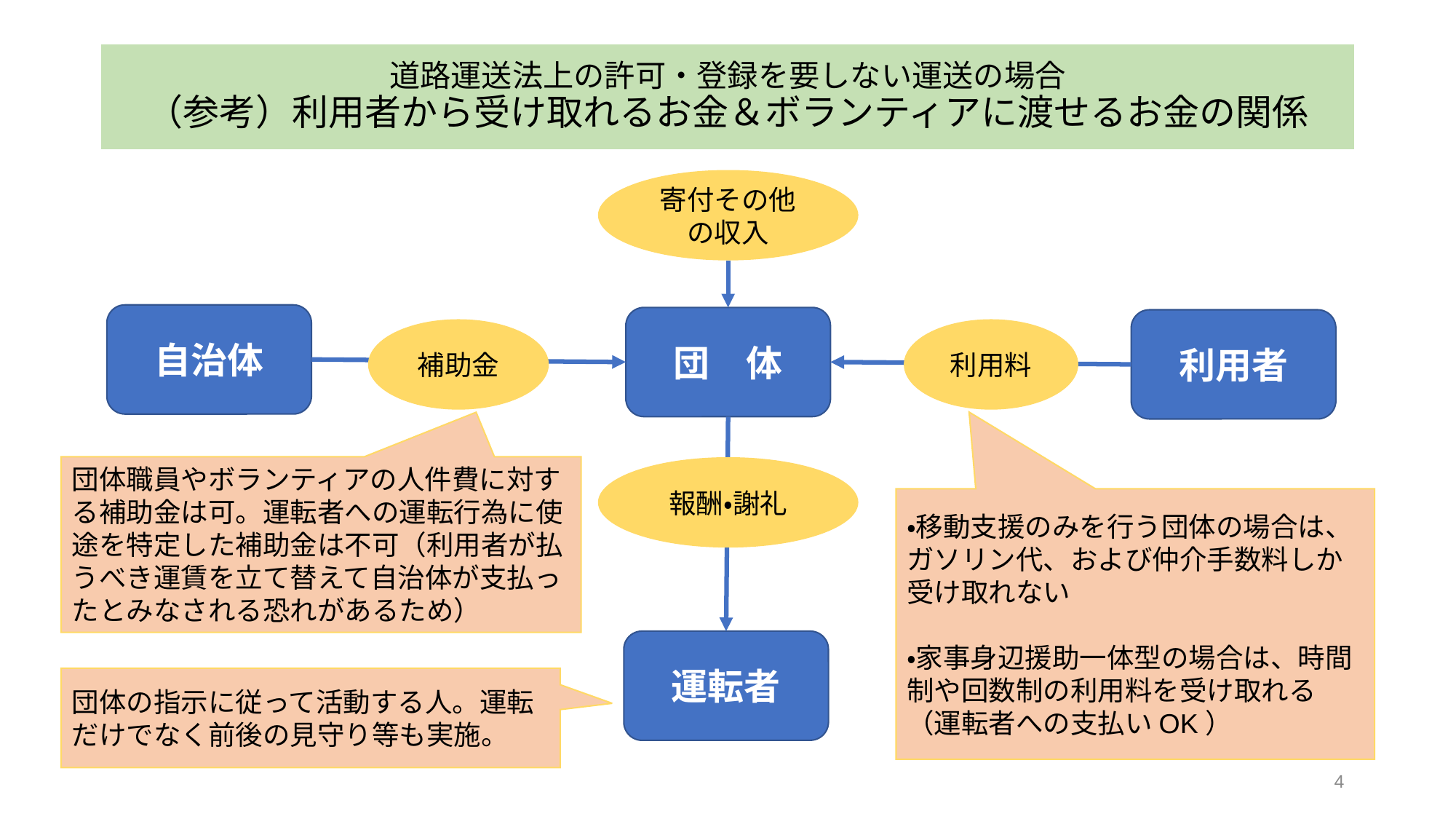

# 道路運送法上の許可・登録を要しない運送の場合
（参考）利用者から受け取れるお金＆ボランティアに渡せるお金の関係
寄付その他の収入
自治体
団　体
利用者
補助金
利用料
団体職員やボランティアの人件費に対する補助金は可。運転者への運転行為に使途を特定した補助金は不可（利用者が払うべき運賃を立て替えて自治体が支払ったとみなされる恐れがあるため）
報酬・謝礼
・移動支援のみを行う団体の場合は、ガソリン代、および仲介手数料しか受け取れない

・家事身辺援助一体型の場合は、時間制や回数制の利用料を受け取れる（運転者への支払いOK）
運転者
団体の指示に従って活動する人。運転だけでなく前後の見守り等も実施。
4